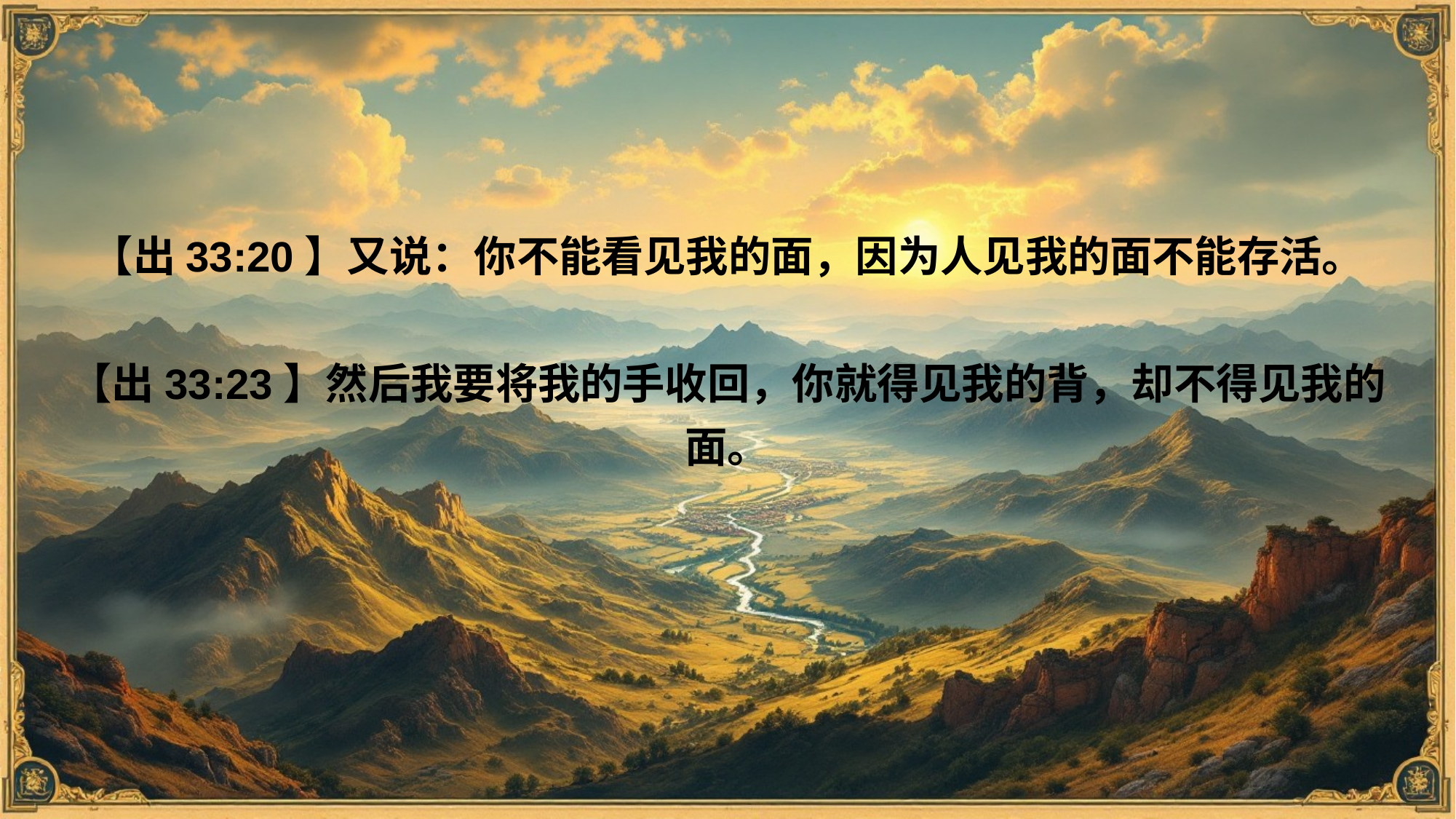

【出33:20】又说：你不能看见我的面，因为人见我的面不能存活。

【出33:23】然后我要将我的手收回，你就得见我的背，却不得见我的面。